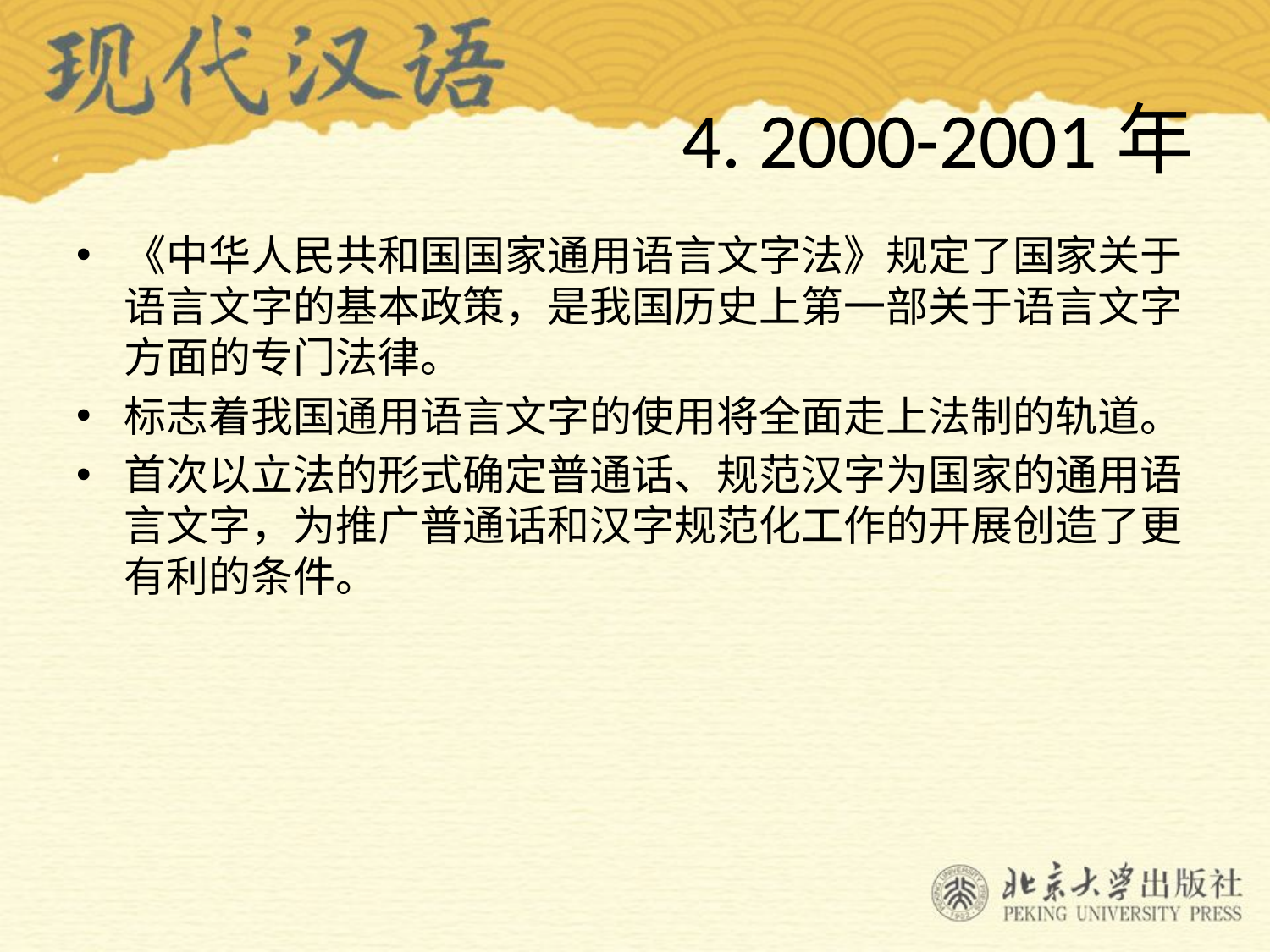

# 4. 2000-2001年
《中华人民共和国国家通用语言文字法》规定了国家关于语言文字的基本政策，是我国历史上第一部关于语言文字方面的专门法律。
标志着我国通用语言文字的使用将全面走上法制的轨道。
首次以立法的形式确定普通话、规范汉字为国家的通用语言文字，为推广普通话和汉字规范化工作的开展创造了更有利的条件。